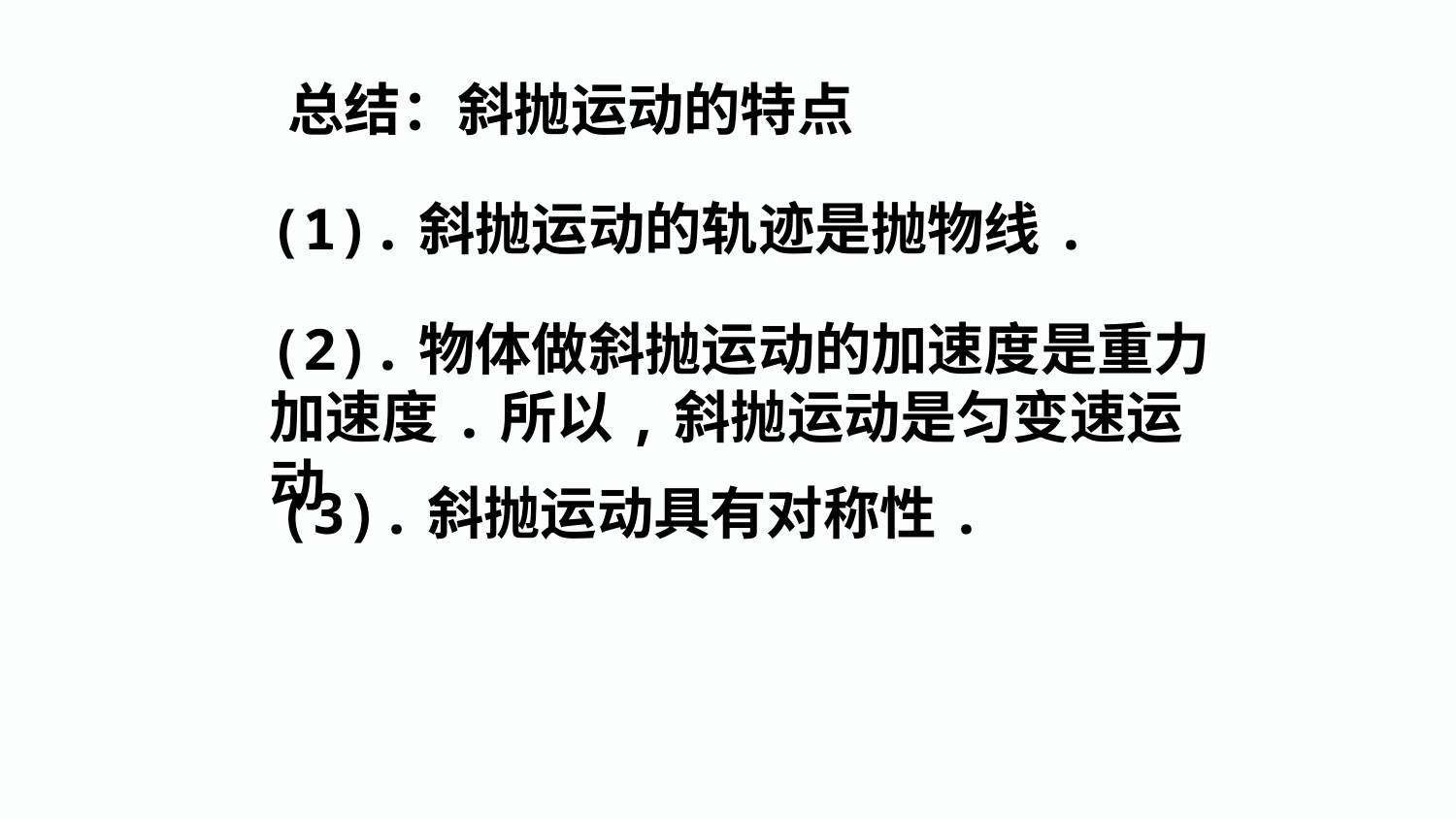

总结：斜抛运动的特点
(1).斜抛运动的轨迹是抛物线.
(2).物体做斜抛运动的加速度是重力加速度.所以,斜抛运动是匀变速运动
(3).斜抛运动具有对称性.